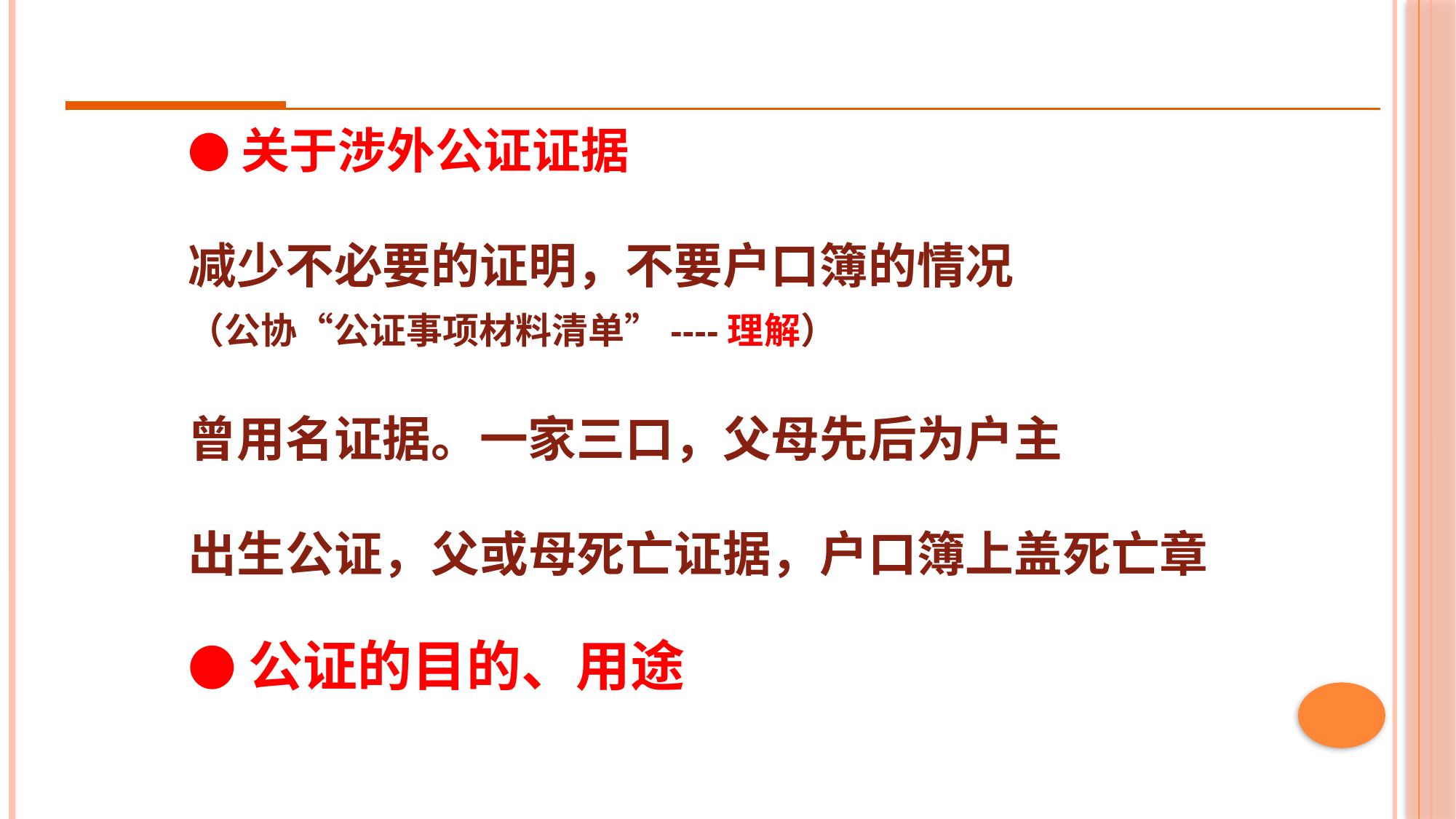

●关于涉外公证证据

减少不必要的证明，不要户口簿的情况
（公协“公证事项材料清单”----理解）

曾用名证据。一家三口，父母先后为户主

出生公证，父或母死亡证据，户口簿上盖死亡章

●公证的目的、用途